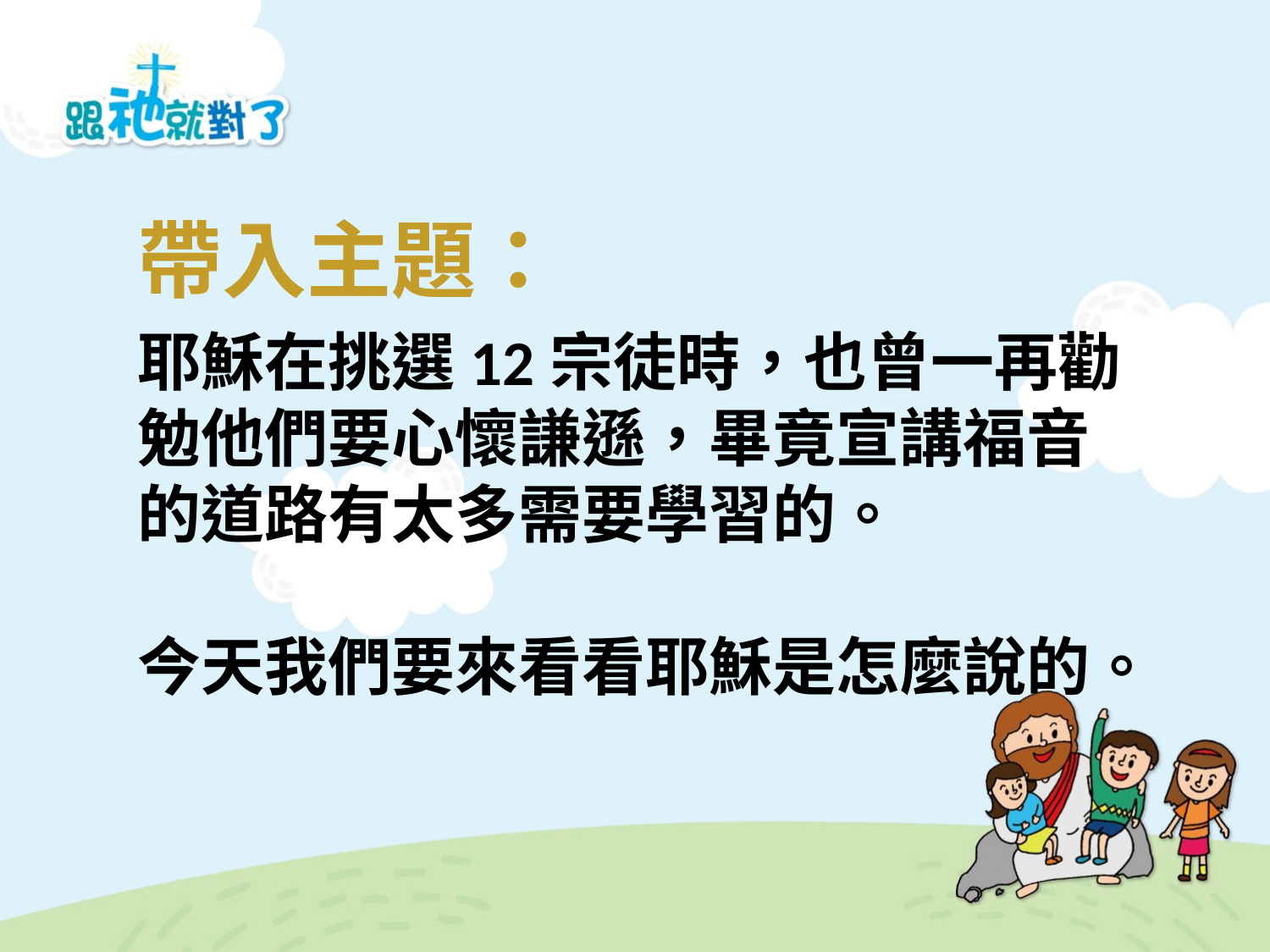

帶入主題：
耶穌在挑選12宗徒時，也曾一再勸勉他們要心懷謙遜，畢竟宣講福音的道路有太多需要學習的。

今天我們要來看看耶穌是怎麼說的。